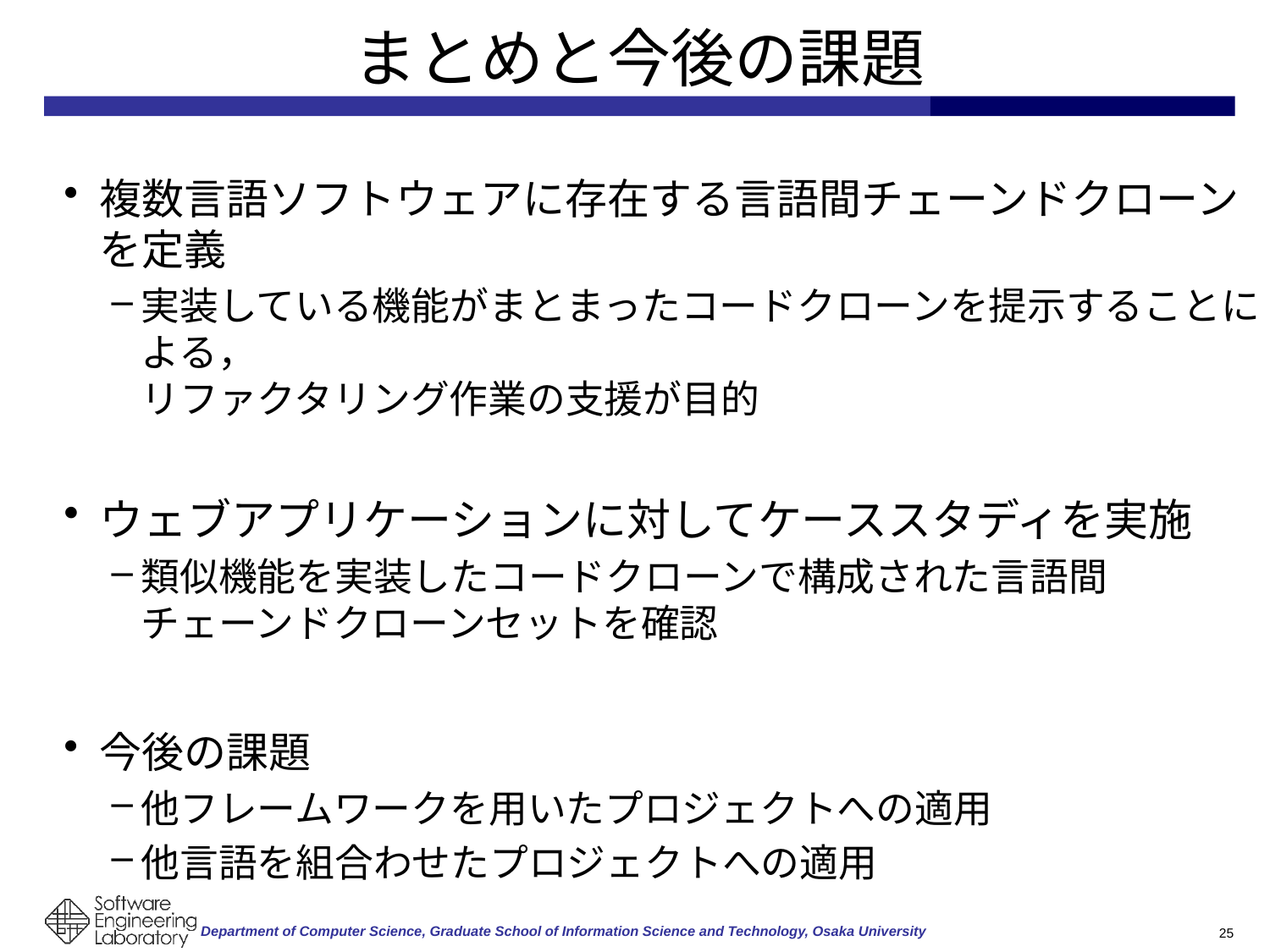

# まとめと今後の課題
複数言語ソフトウェアに存在する言語間チェーンドクローンを定義
実装している機能がまとまったコードクローンを提示することによる，
リファクタリング作業の支援が目的

ウェブアプリケーションに対してケーススタディを実施
類似機能を実装したコードクローンで構成された言語間
チェーンドクローンセットを確認

今後の課題
他フレームワークを用いたプロジェクトへの適用
他言語を組合わせたプロジェクトへの適用
25